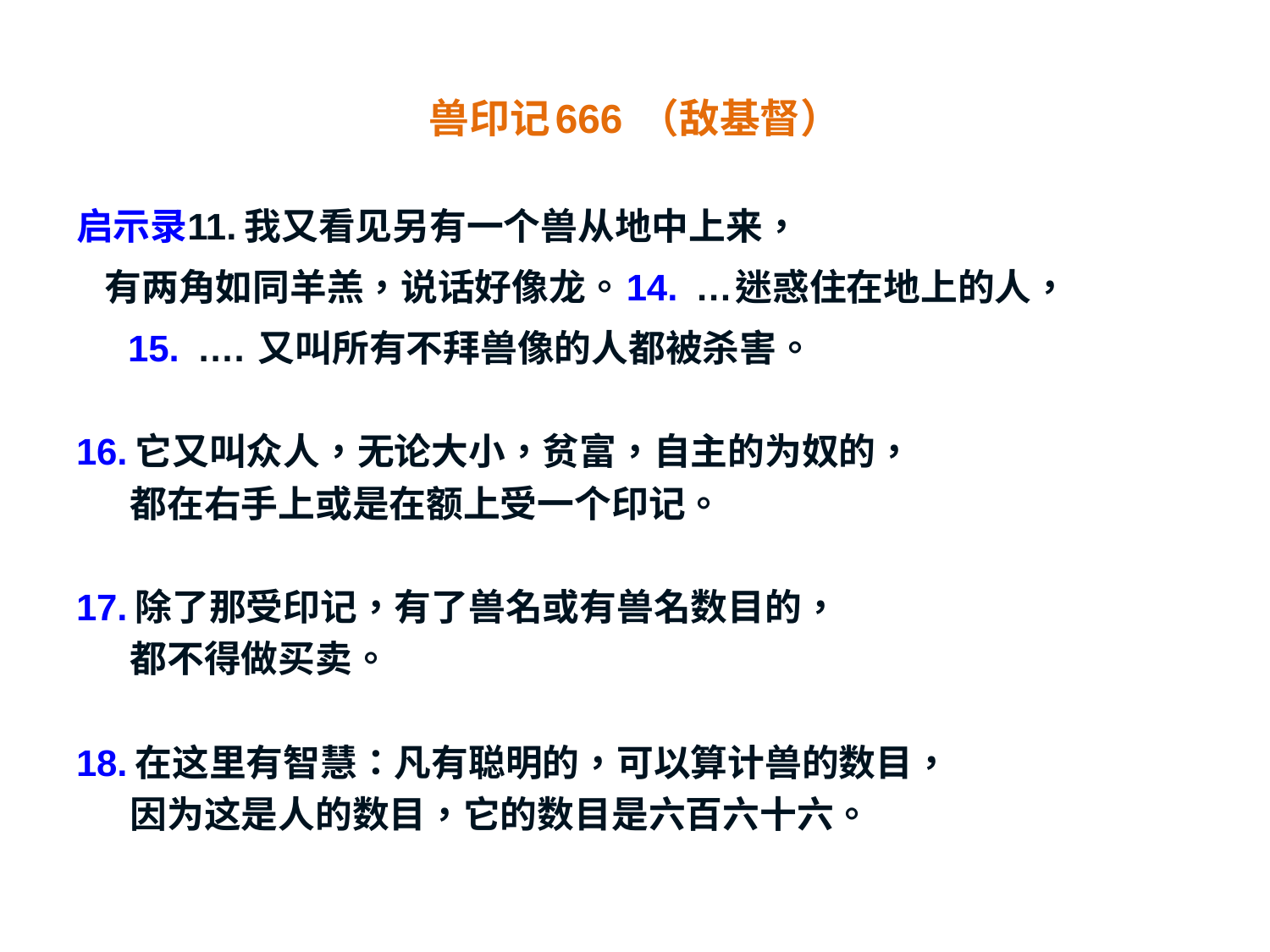

# 兽印记666 （敌基督）
启示录11. 我又看见另有一个兽从地中上来，
   有两角如同羊羔，说话好像龙。14.  …迷惑住在地上的人，
     15.  …. 又叫所有不拜兽像的人都被杀害。

16. 它又叫众人，无论大小，贫富，自主的为奴的，
      都在右手上或是在额上受一个印记。

17. 除了那受印记，有了兽名或有兽名数目的，
      都不得做买卖。

18. 在这里有智慧：凡有聪明的，可以算计兽的数目，
      因为这是人的数目，它的数目是六百六十六。